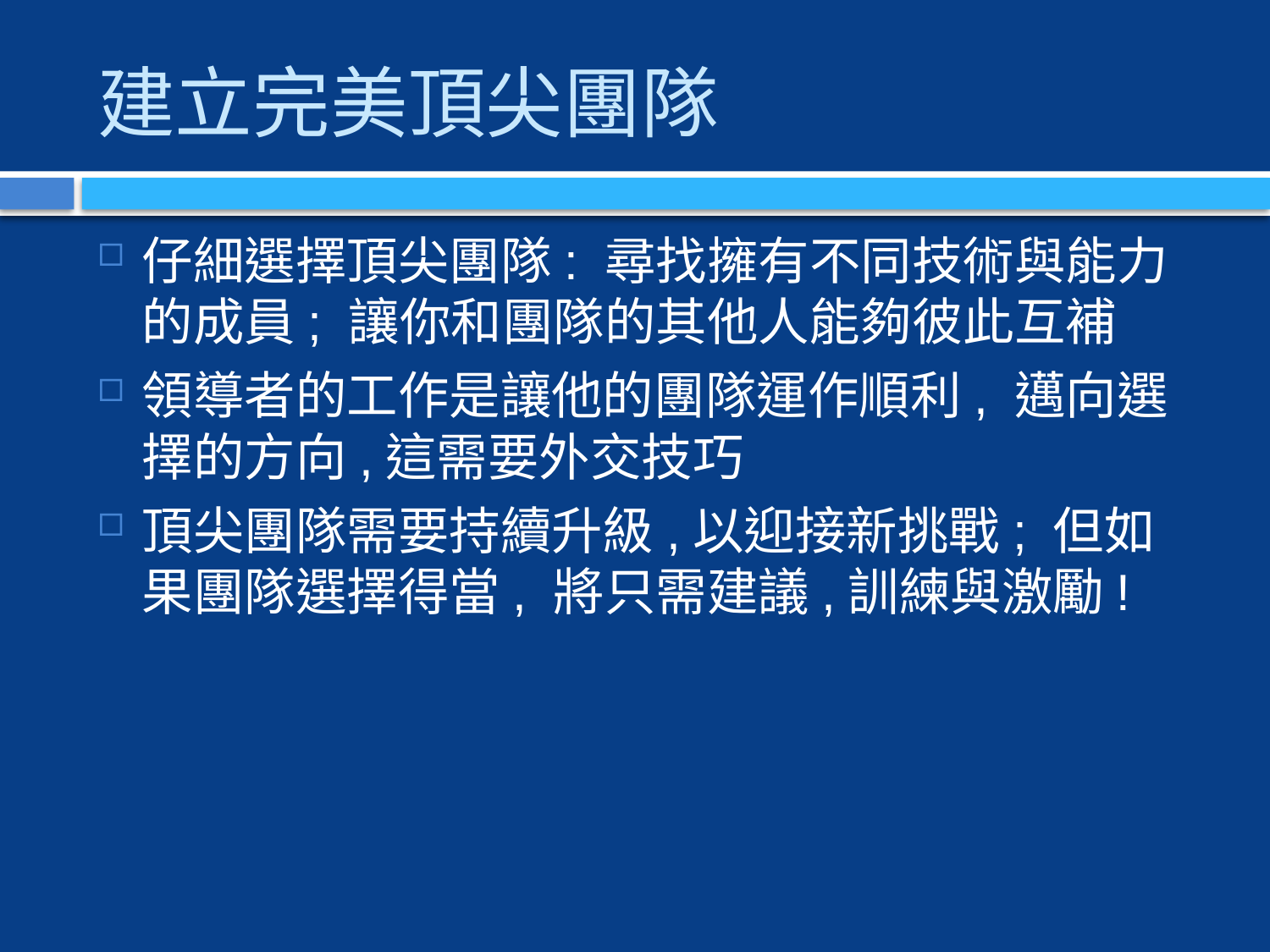

# 建立完美頂尖團隊
仔細選擇頂尖團隊: 尋找擁有不同技術與能力的成員; 讓你和團隊的其他人能夠彼此互補
領導者的工作是讓他的團隊運作順利, 邁向選擇的方向,這需要外交技巧
頂尖團隊需要持續升級,以迎接新挑戰; 但如果團隊選擇得當, 將只需建議,訓練與激勵!